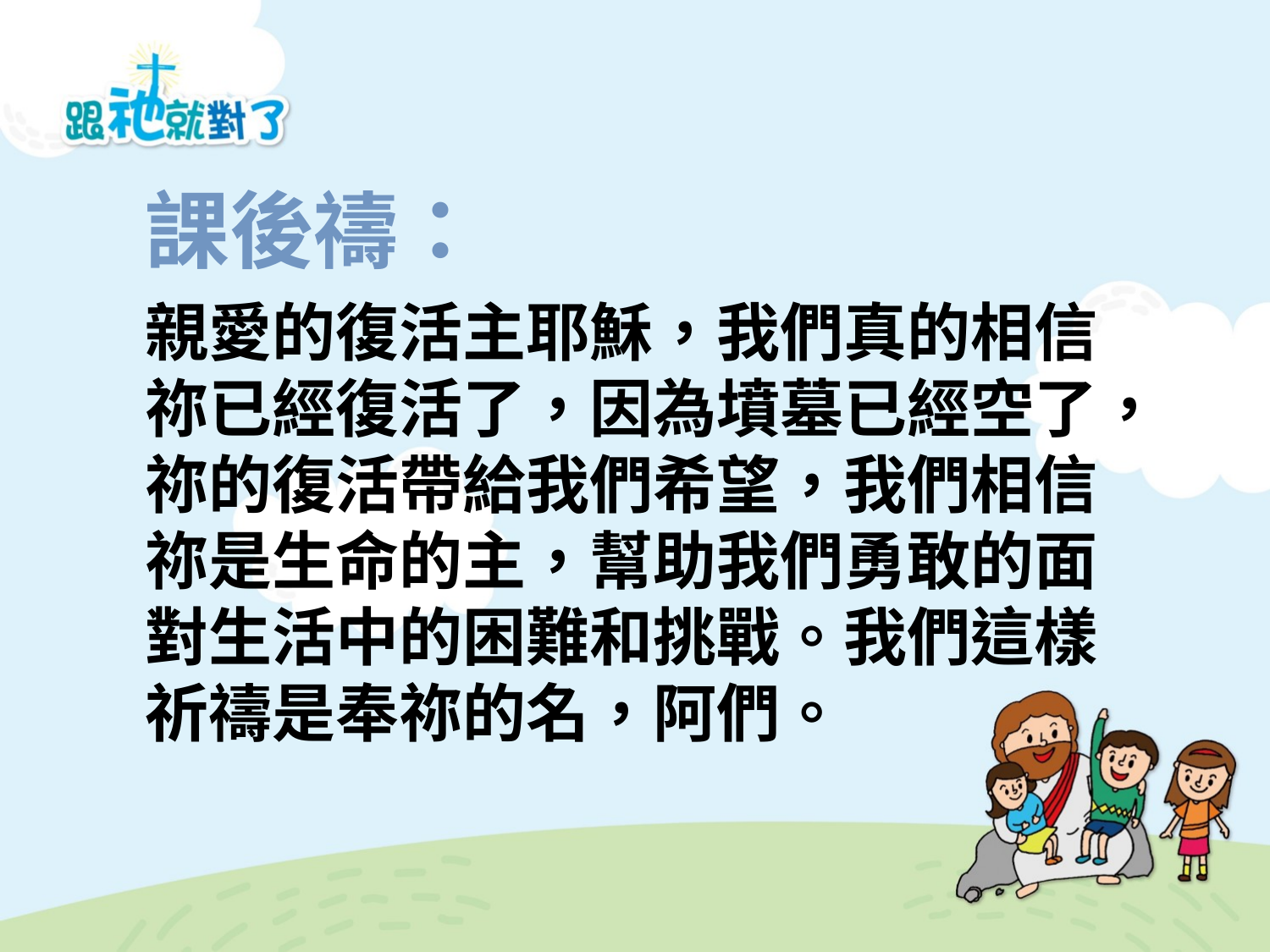

課後禱：
親愛的復活主耶穌，我們真的相信祢已經復活了，因為墳墓已經空了，祢的復活帶給我們希望，我們相信祢是生命的主，幫助我們勇敢的面對生活中的困難和挑戰。我們這樣祈禱是奉祢的名，阿們。